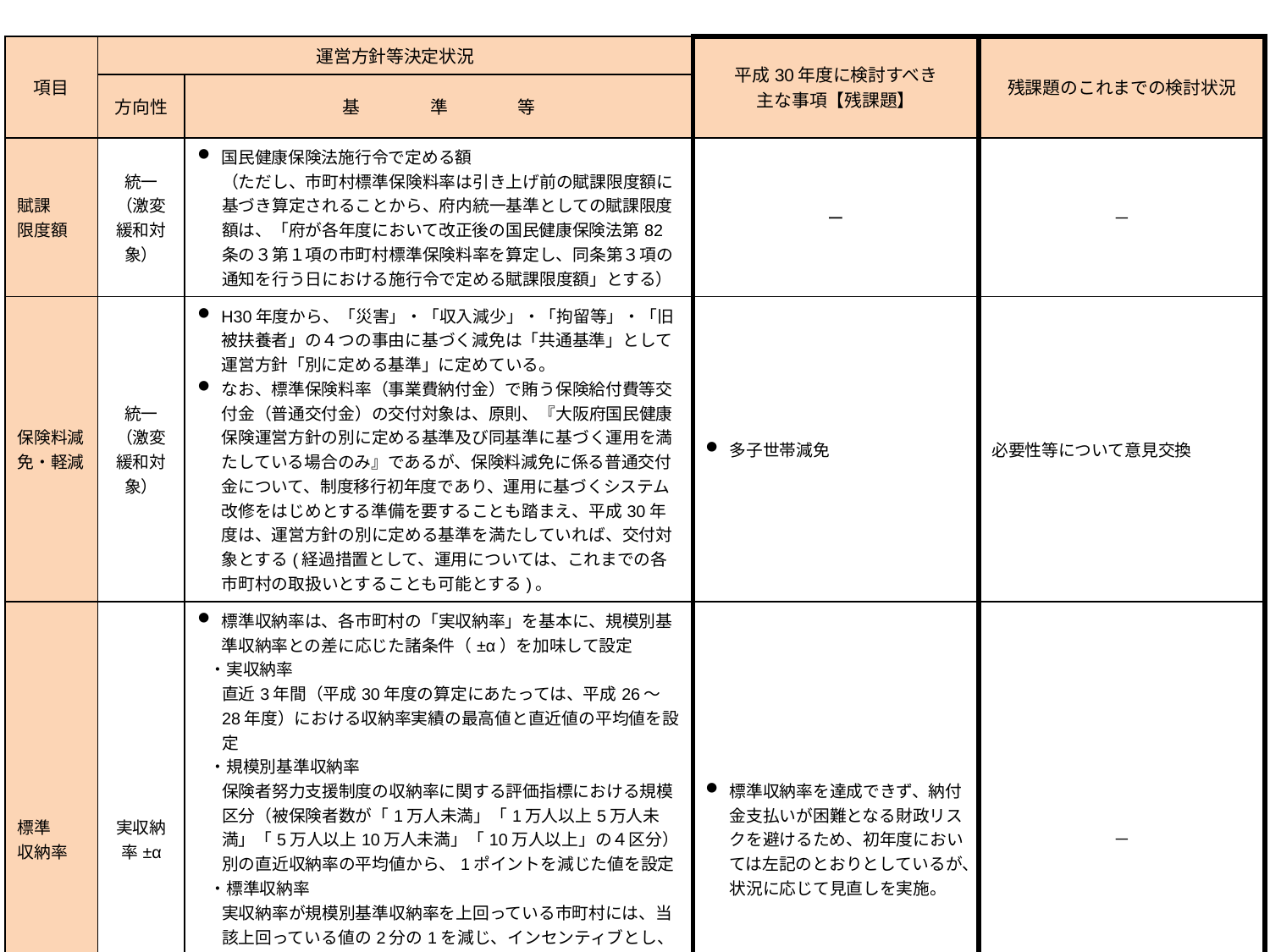

| 項目 | 運営方針等決定状況 |  | 平成30年度に検討すべき 主な事項【残課題】 | 残課題のこれまでの検討状況 |
| --- | --- | --- | --- | --- |
|  | 方向性 | 基　　　　準　　　　等 |  |  |
| 賦課 限度額 | 統一 （激変緩和対象） | 国民健康保険法施行令で定める額 （ただし、市町村標準保険料率は引き上げ前の賦課限度額に基づき算定されることから、府内統一基準としての賦課限度額は、「府が各年度において改正後の国民健康保険法第82条の３第１項の市町村標準保険料率を算定し、同条第３項の通知を行う日における施行令で定める賦課限度額」とする） | ー | － |
| 保険料減免・軽減 | 統一 （激変緩和対象） | H30年度から、「災害」・「収入減少」・「拘留等」・「旧被扶養者」の４つの事由に基づく減免は「共通基準」として運営方針「別に定める基準」に定めている。 なお、標準保険料率（事業費納付金）で賄う保険給付費等交付金（普通交付金）の交付対象は、原則、『大阪府国民健康保険運営方針の別に定める基準及び同基準に基づく運用を満たしている場合のみ』であるが、保険料減免に係る普通交付金について、制度移行初年度であり、運用に基づくシステム改修をはじめとする準備を要することも踏まえ、平成30年度は、運営方針の別に定める基準を満たしていれば、交付対象とする(経過措置として、運用については、これまでの各市町村の取扱いとすることも可能とする)。 | 多子世帯減免 | 必要性等について意見交換 |
| 標準 収納率 | 実収納率±α | 標準収納率は、各市町村の「実収納率」を基本に、規模別基準収納率との差に応じた諸条件（±α）を加味して設定 ・実収納率 直近3年間（平成30年度の算定にあたっては、平成26～28年度）における収納率実績の最高値と直近値の平均値を設定 ・規模別基準収納率 保険者努力支援制度の収納率に関する評価指標における規模区分（被保険者数が「1万人未満」「1万人以上5万人未満」「5万人以上10万人未満」「10万人以上」の４区分）別の直近収納率の平均値から、1ポイントを減じた値を設定 ・標準収納率 実収納率が規模別基準収納率を上回っている市町村には、当該上回っている値の2分の1を減じ、インセンティブとし、下回っている市町村には、実収納率に0.5ポイントを加算し、収納率向上の努力分とする ３年間固定 （国保運営方針の対象期間中） とする(ただし、平成31年度においては、平成30年度の状況を検証の上、再検討する)。 | 標準収納率を達成できず、納付金支払いが困難となる財政リスクを避けるため、初年度においては左記のとおりとしているが、状況に応じて見直しを実施。 | － |